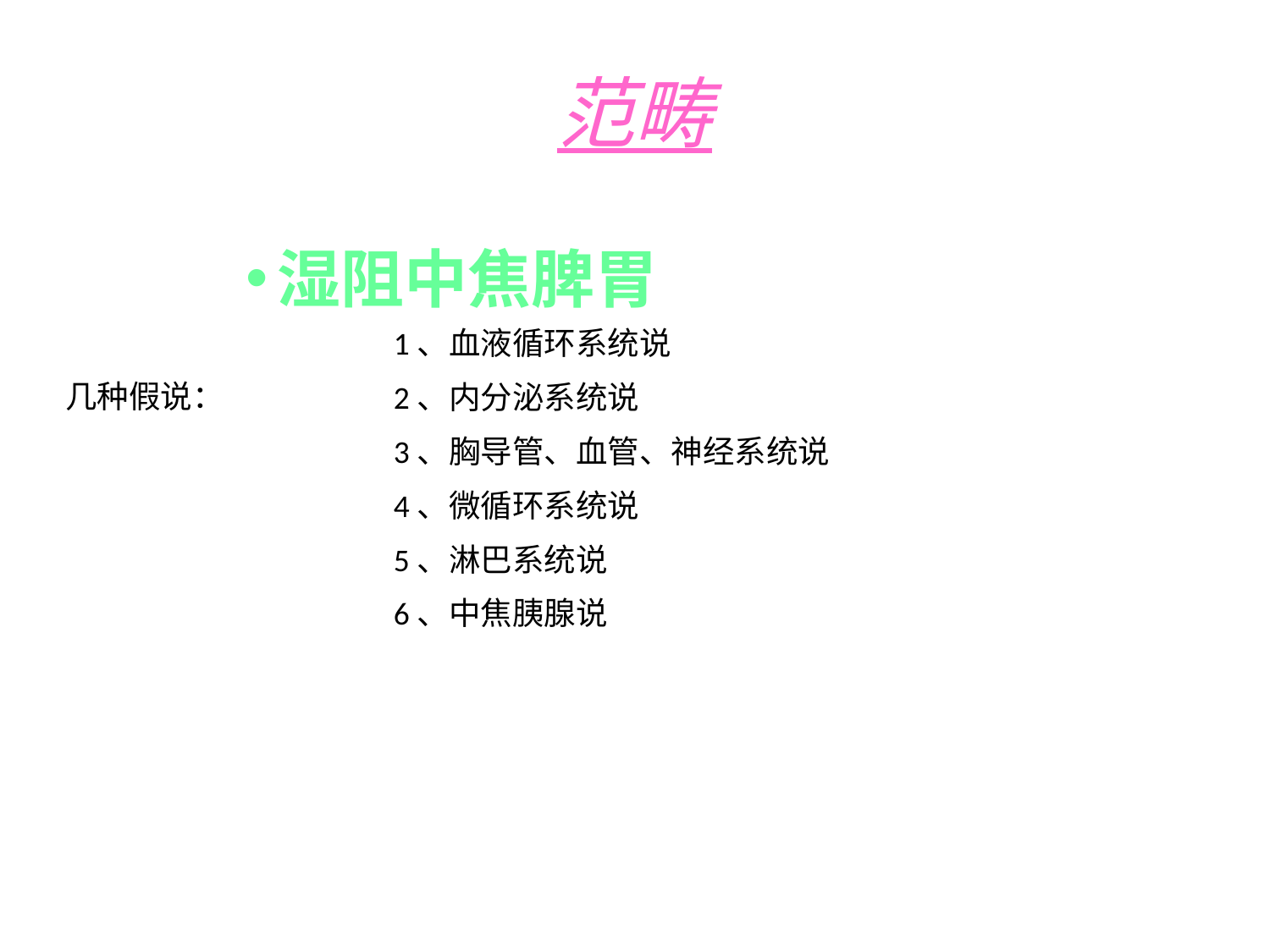

# 范畴
湿阻中焦脾胃

1、血液循环系统说
2、内分泌系统说
3、胸导管、血管、神经系统说
4、微循环系统说
5、淋巴系统说
6、中焦胰腺说
几种假说：